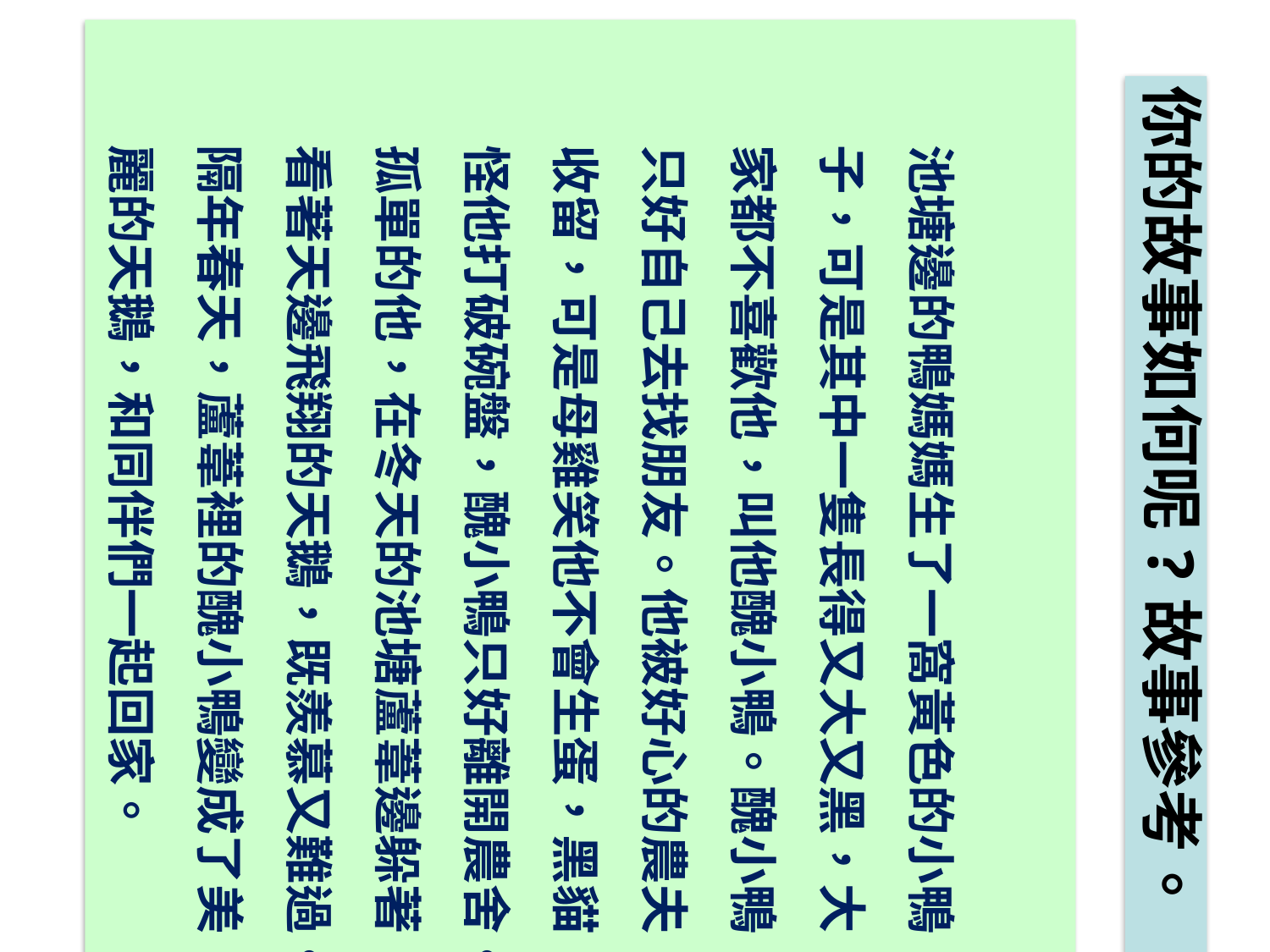

池塘邊的鴨媽媽生了一窩黃色的小鴨
         子，可是其中一隻長得又大又黑，大
         家都不喜歡他，叫他醜小鴨。醜小鴨
         只好自己去找朋友。他被好心的農夫
         收留，可是母雞笑他不會生蛋，黑貓
         怪他打破碗盤，醜小鴨只好離開農舍。
         孤單的他，在冬天的池塘蘆葦邊躲著，
         看著天邊飛翔的天鵝，既羨慕又難過。
         隔年春天，蘆葦裡的醜小鴨變成了美
         麗的天鵝，和同伴們一起回家。
你的故事如何呢?故事參考。